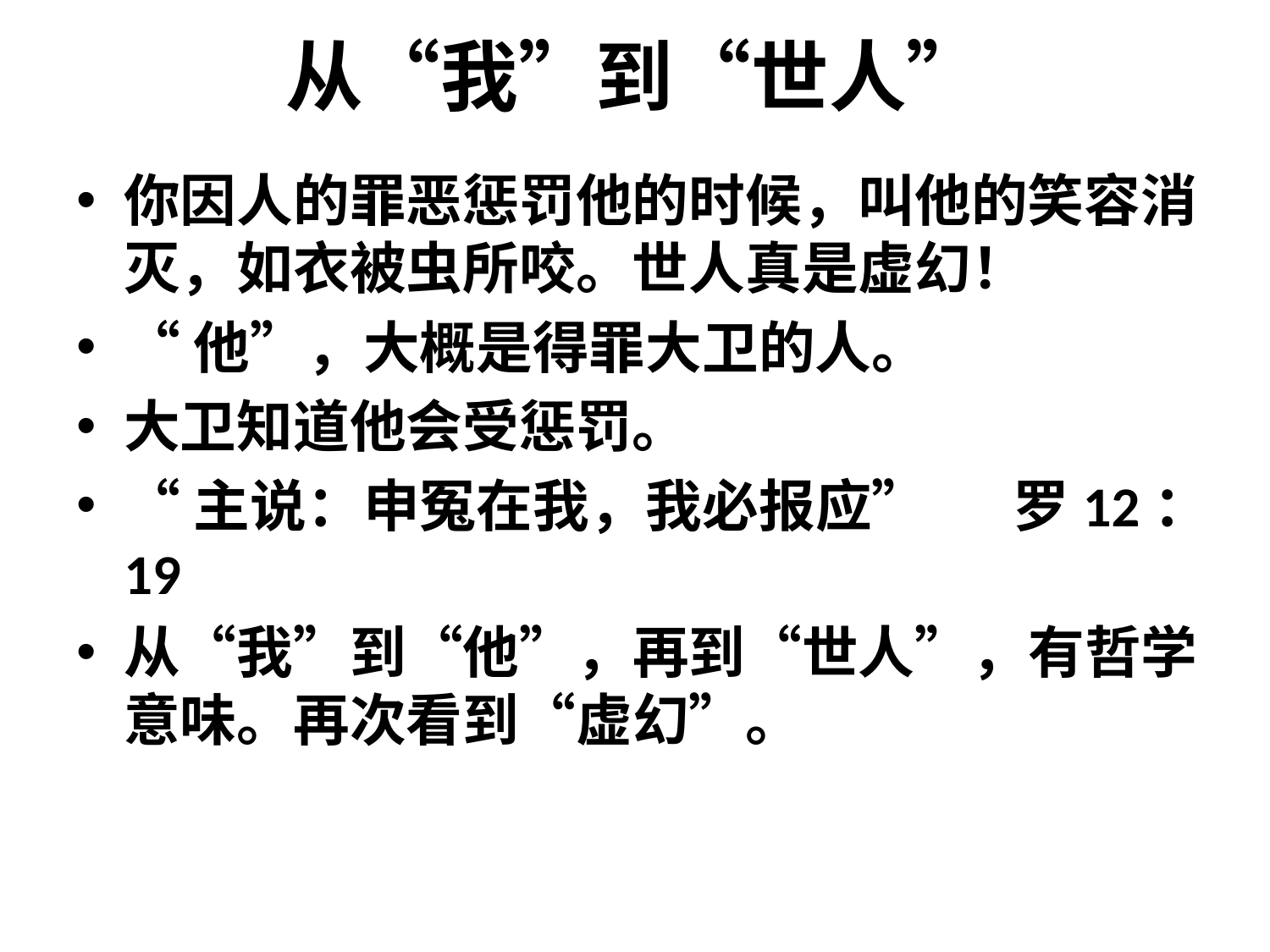

# 从“我”到“世人”
你因人的罪恶惩罚他的时候，叫他的笑容消灭，如衣被虫所咬。世人真是虚幻！
“他”，大概是得罪大卫的人。
大卫知道他会受惩罚。
“主说：申冤在我，我必报应”	罗12：19
从“我”到“他”，再到“世人”，有哲学意味。再次看到“虚幻”。